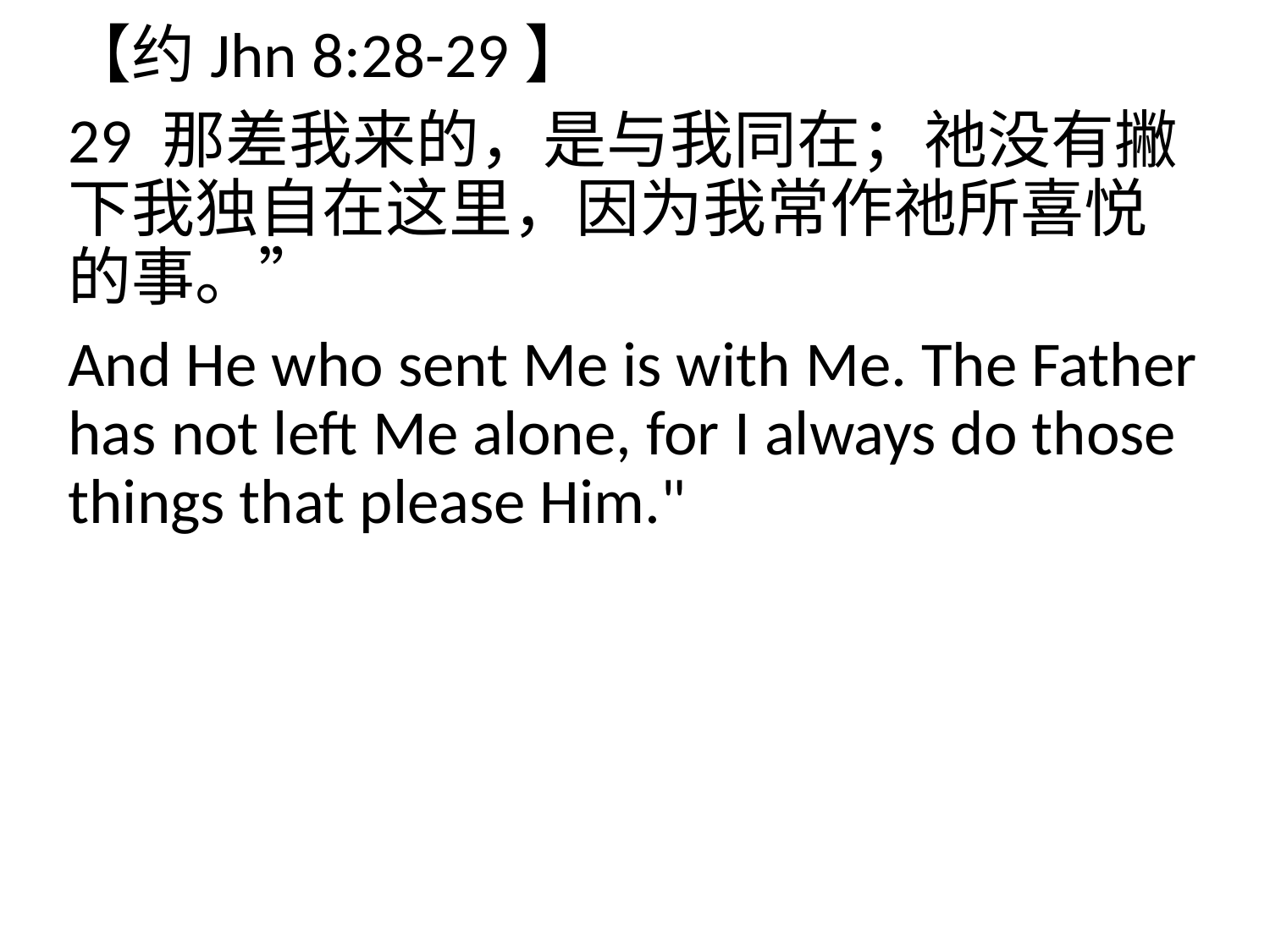

【约Jhn 8:28-29】
29 那差我来的，是与我同在；祂没有撇下我独自在这里，因为我常作祂所喜悦的事。”
And He who sent Me is with Me. The Father has not left Me alone, for I always do those things that please Him."